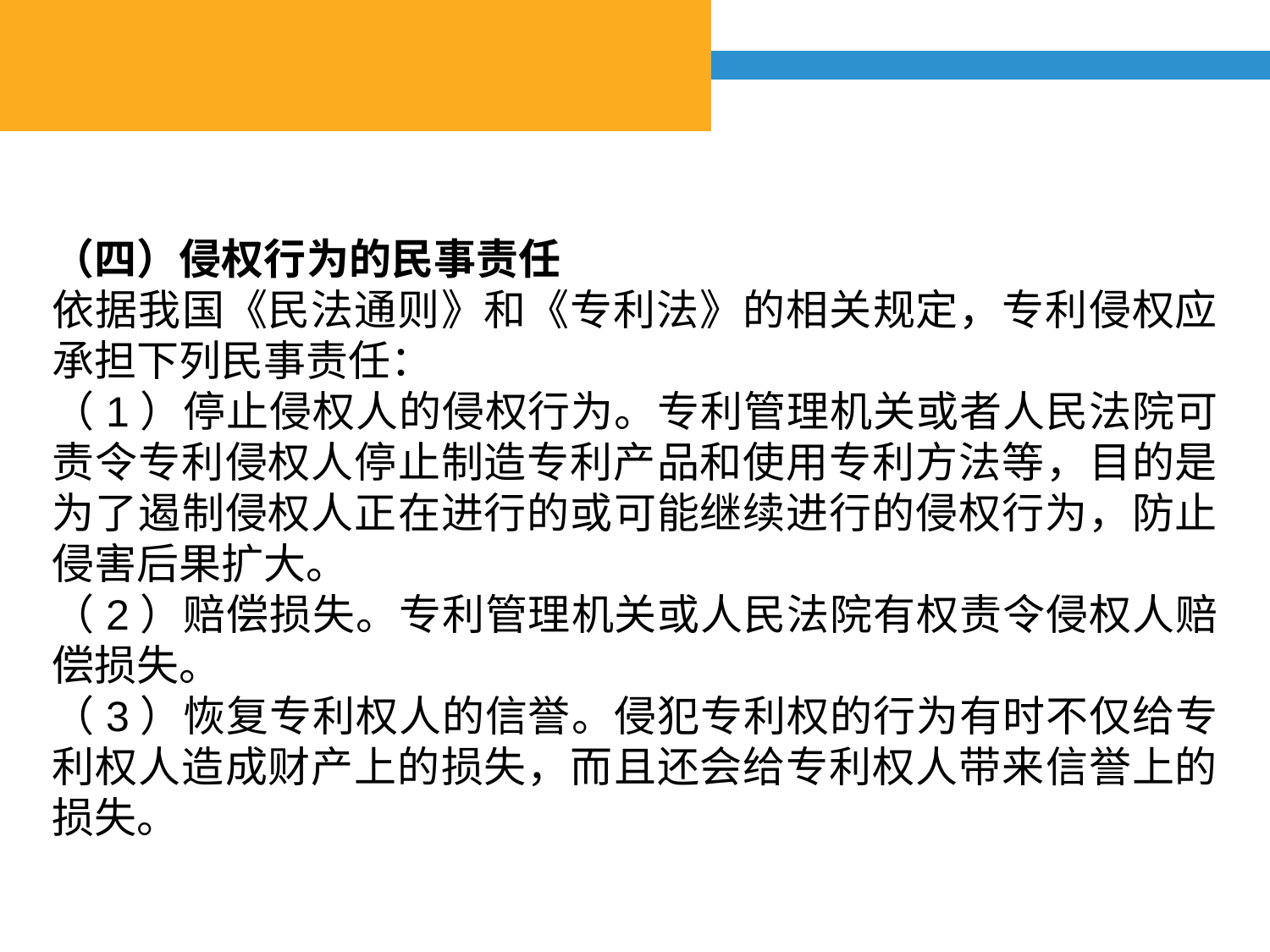

（四）侵权行为的民事责任
依据我国《民法通则》和《专利法》的相关规定，专利侵权应承担下列民事责任：
（1）停止侵权人的侵权行为。专利管理机关或者人民法院可责令专利侵权人停止制造专利产品和使用专利方法等，目的是为了遏制侵权人正在进行的或可能继续进行的侵权行为，防止侵害后果扩大。
（2）赔偿损失。专利管理机关或人民法院有权责令侵权人赔偿损失。
（3）恢复专利权人的信誉。侵犯专利权的行为有时不仅给专利权人造成财产上的损失，而且还会给专利权人带来信誉上的损失。